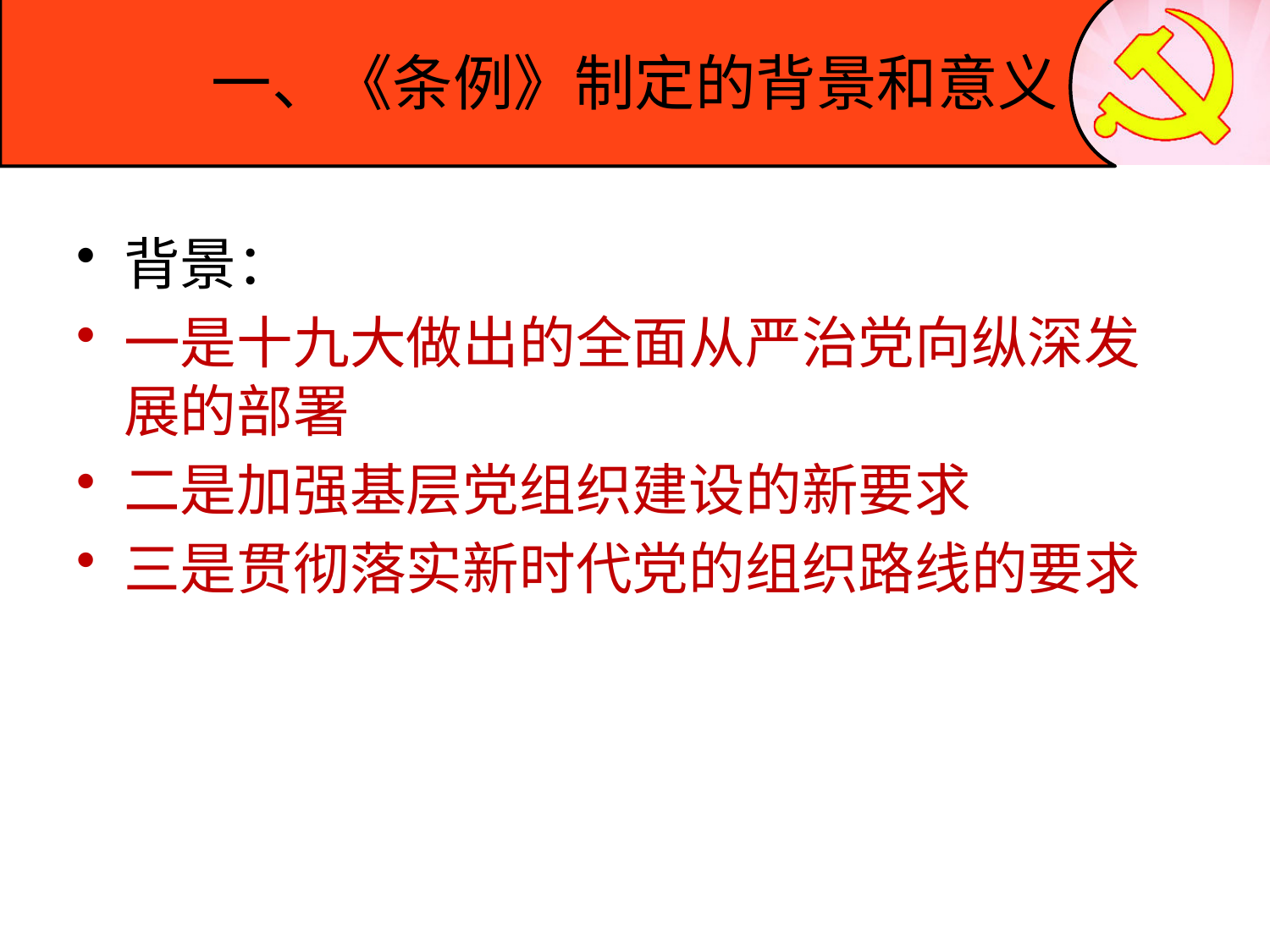

# 一、《条例》制定的背景和意义
背景：
一是十九大做出的全面从严治党向纵深发展的部署
二是加强基层党组织建设的新要求
三是贯彻落实新时代党的组织路线的要求